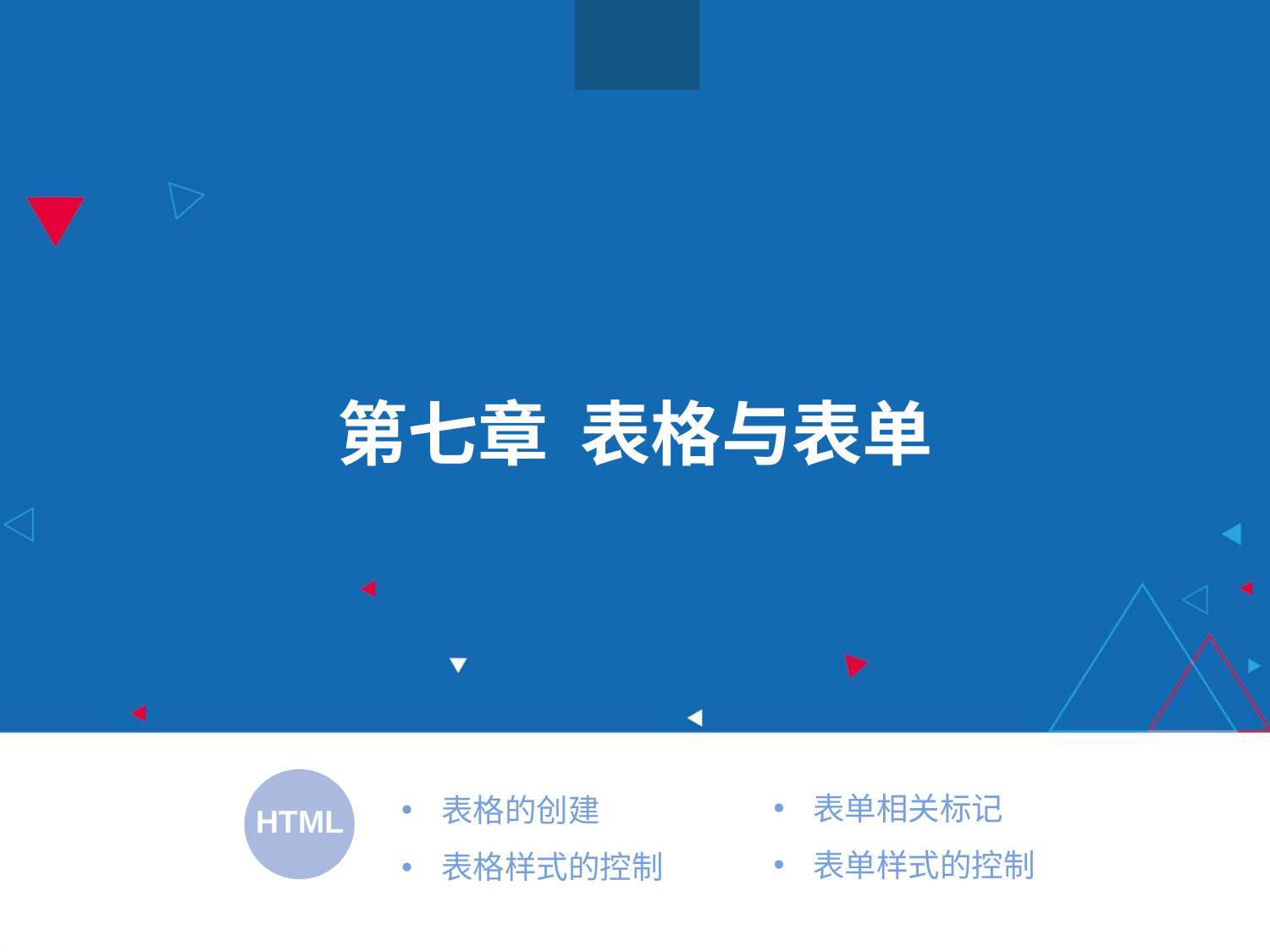

第七章  表格与表单
表单相关标记
表单样式的控制
表格的创建
表格样式的控制

HTML